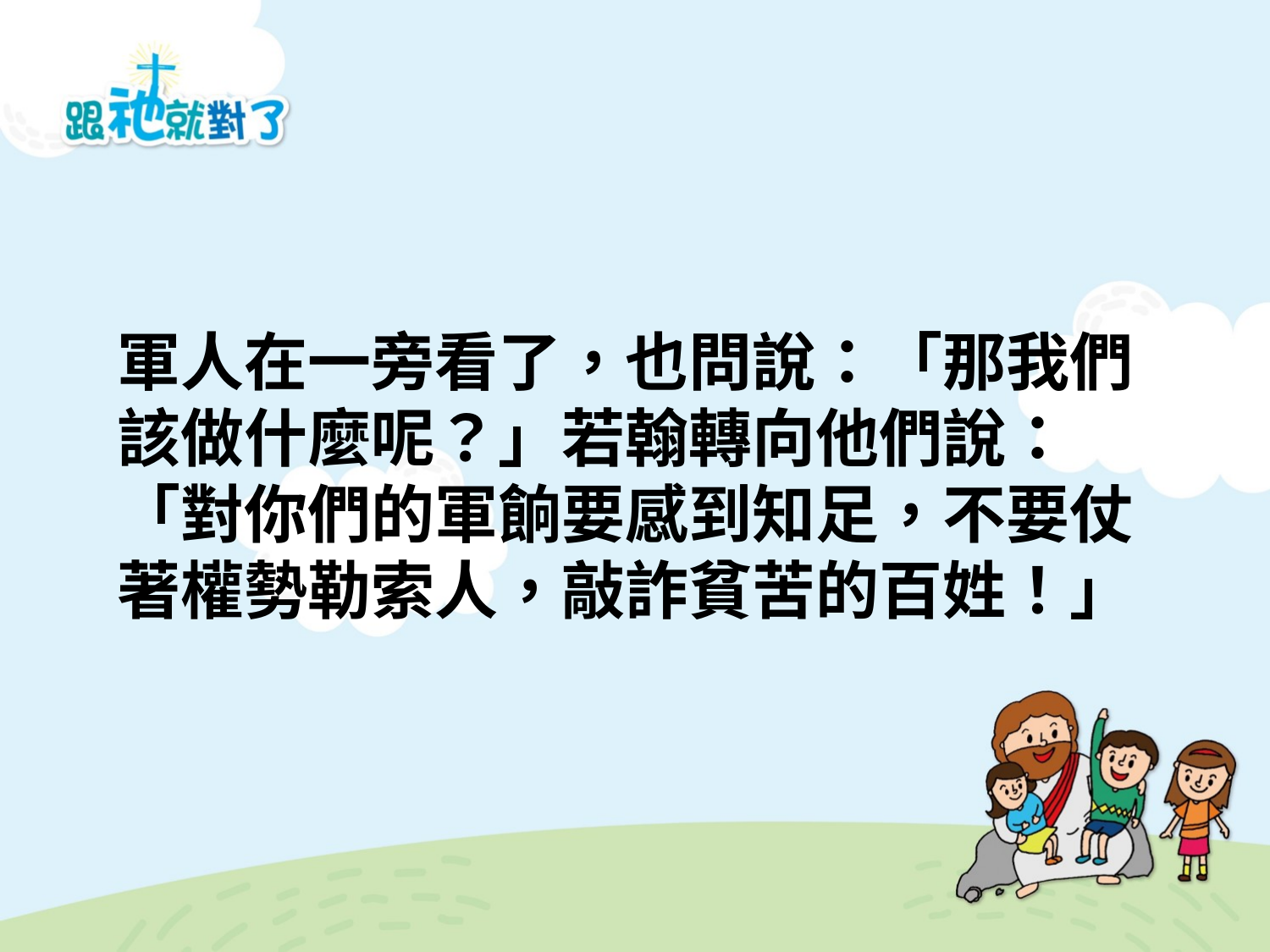

軍人在一旁看了，也問說：「那我們該做什麼呢？」若翰轉向他們說：「對你們的軍餉要感到知足，不要仗著權勢勒索人，敲詐貧苦的百姓！」